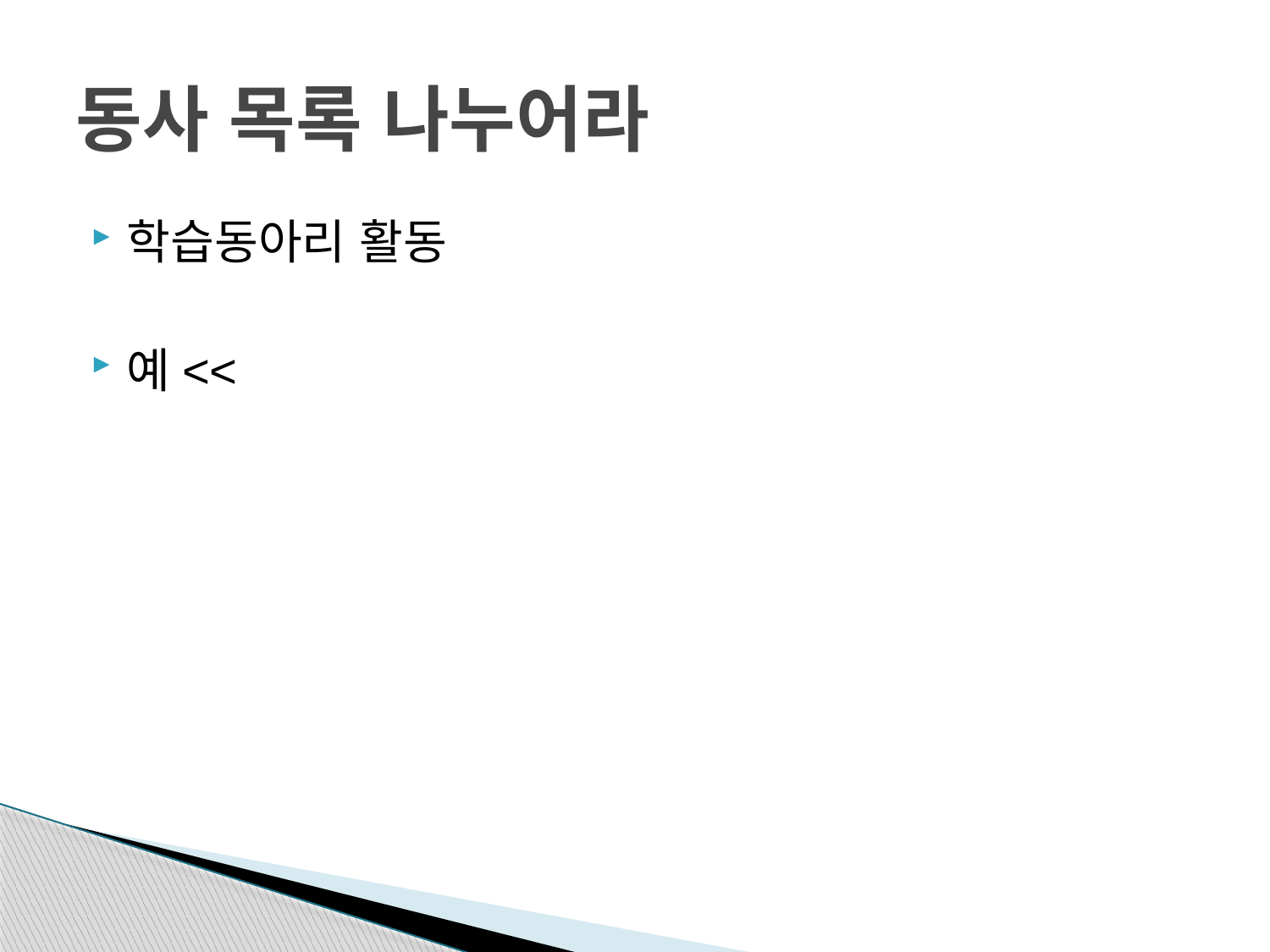

# 동사 목록 나누어라
학습동아리 활동

예<<